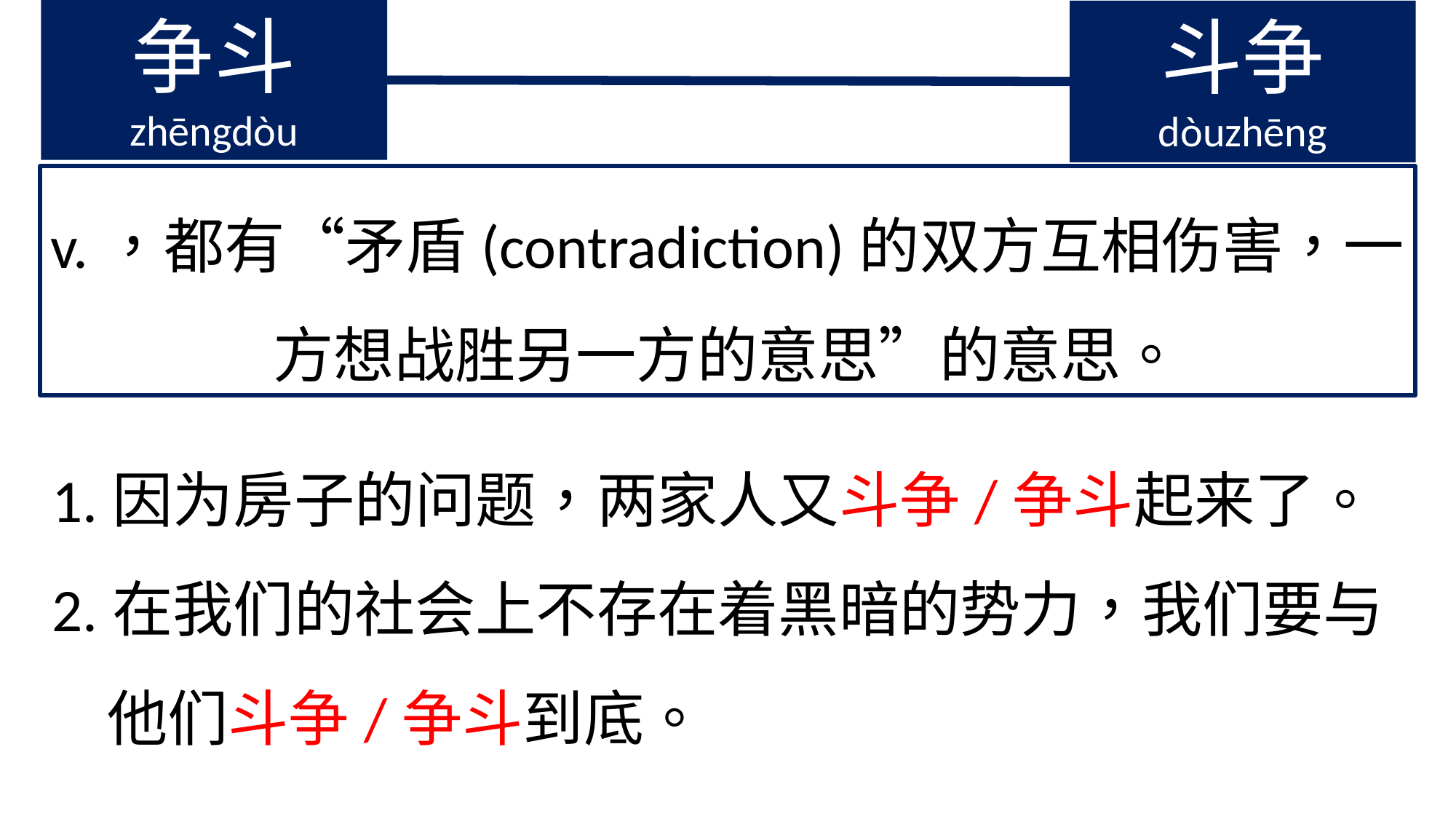

争斗
zhēngdòu
斗争
dòuzhēng

v.，都有“矛盾(contradiction)的双方互相伤害，一方想战胜另一方的意思”的意思。
1.因为房子的问题，两家人又斗争/争斗起来了。
2.在我们的社会上不存在着黑暗的势力，我们要与
   他们斗争/争斗到底。